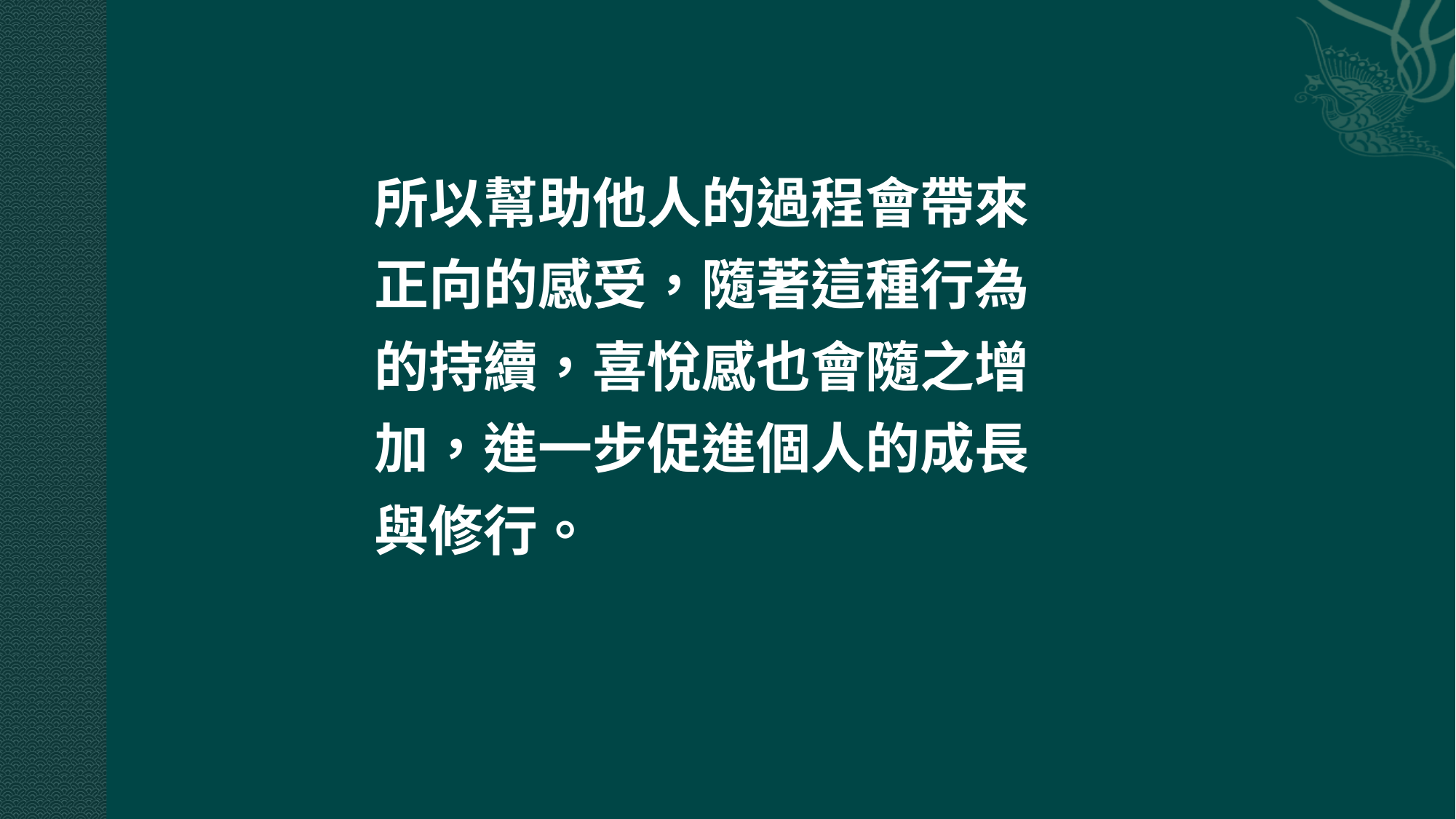

所以幫助他人的過程會帶來

正向的感受，隨著這種行為

的持續，喜悅感也會隨之增

加，進一步促進個人的成長

與修行。